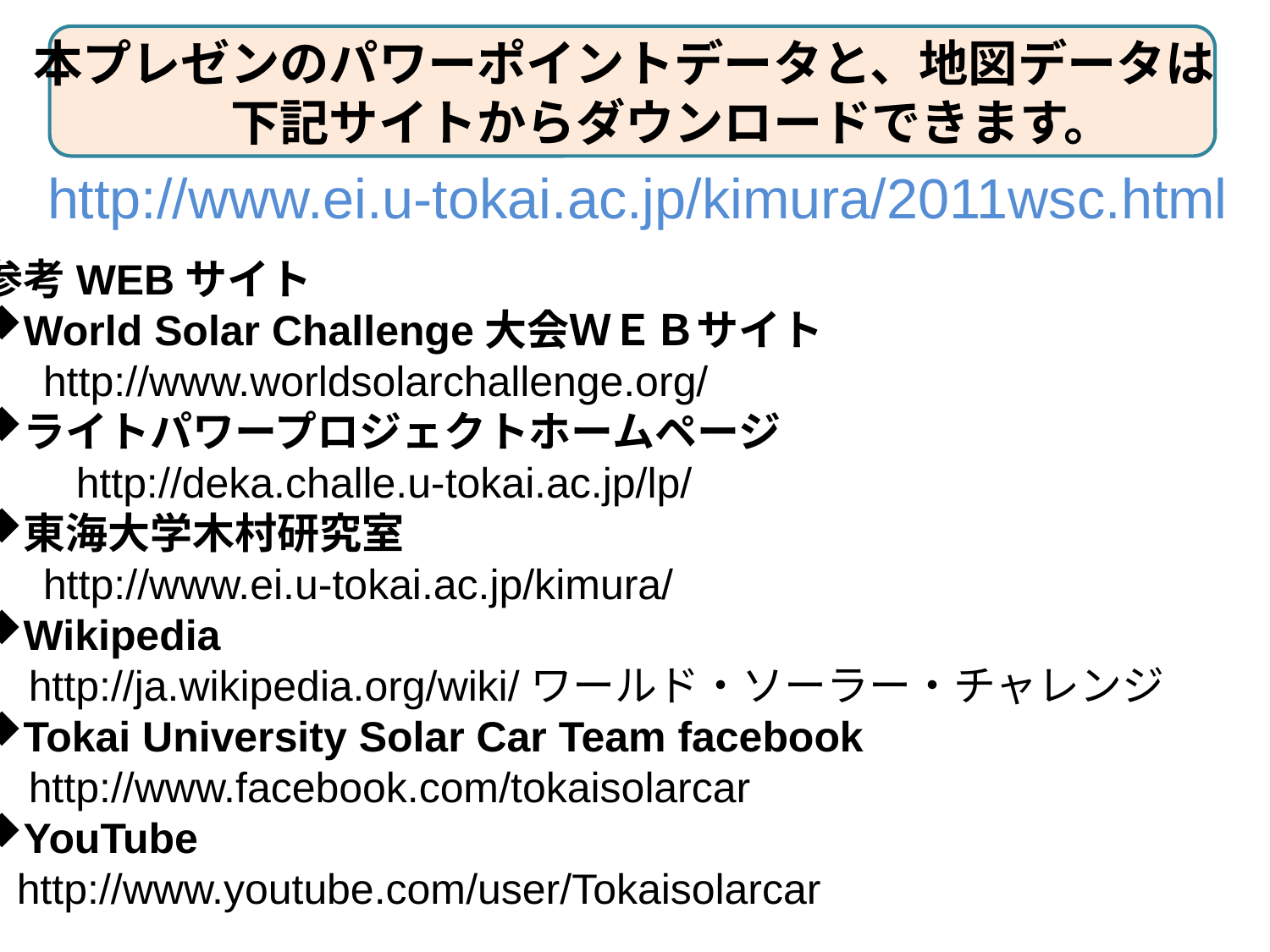

本プレゼンのパワーポイントデータと、地図データは
　　　　下記サイトからダウンロードできます。
http://www.ei.u-tokai.ac.jp/kimura/2011wsc.html
参考WEBサイト
World Solar Challenge大会ＷＥＢサイト
　 http://www.worldsolarchallenge.org/
ライトパワープロジェクトホームページ
　　http://deka.challe.u-tokai.ac.jp/lp/
東海大学木村研究室
　 http://www.ei.u-tokai.ac.jp/kimura/
Wikipedia
    http://ja.wikipedia.org/wiki/ワールド・ソーラー・チャレンジ
Tokai University Solar Car Team facebook
    http://www.facebook.com/tokaisolarcar
YouTube
   http://www.youtube.com/user/Tokaisolarcar